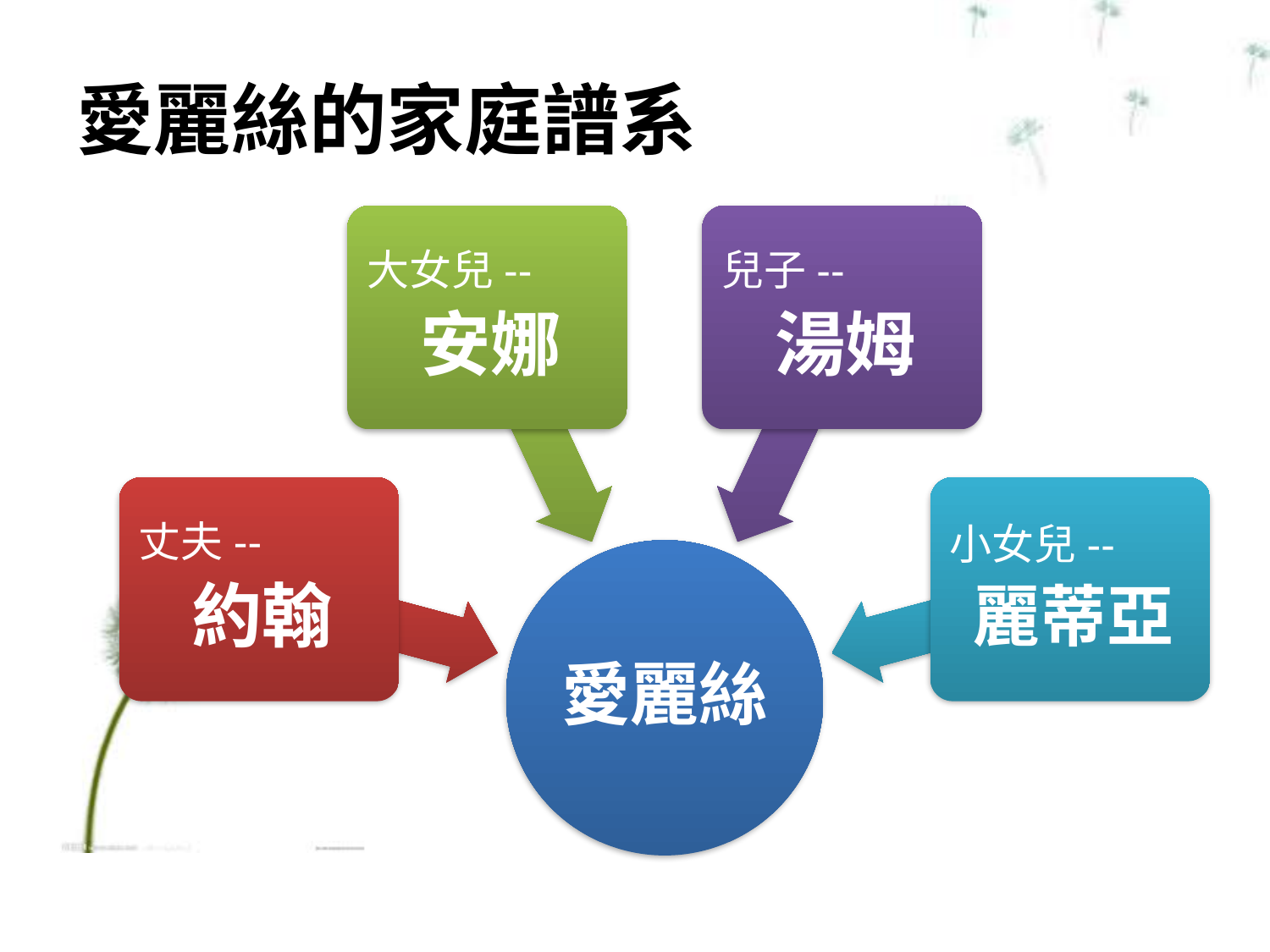

# 愛麗絲的家庭譜系
愛麗絲
丈夫--
約翰
大女兒--
安娜
兒子--
湯姆
小女兒--
麗蒂亞